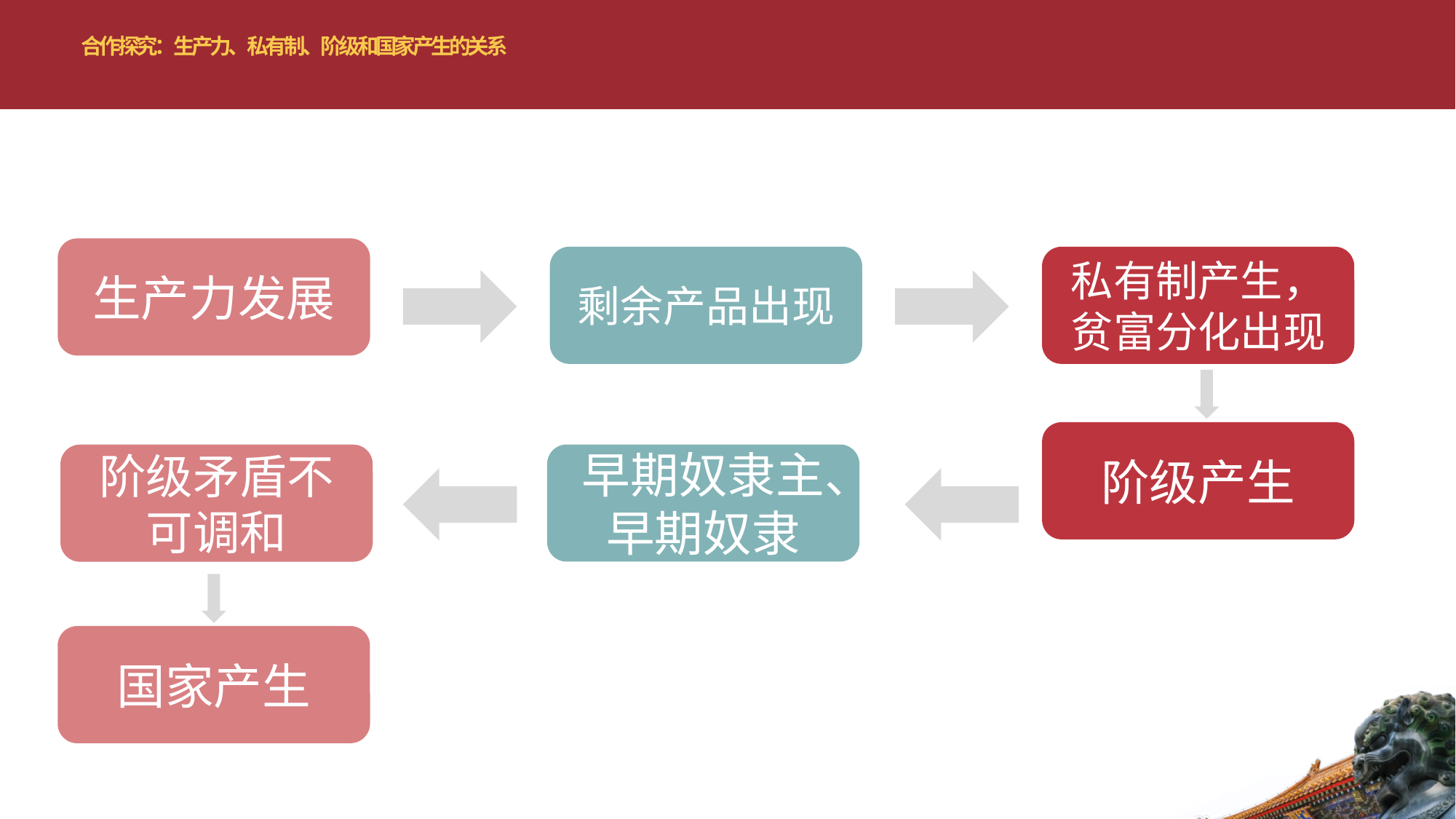

# 合作探究：生产力、私有制、阶级和国家产生的关系
生产力发展
剩余产品出现
私有制产生，贫富分化出现

阶级产生
早期奴隶主、早期奴隶
阶级矛盾不可调和

国家产生